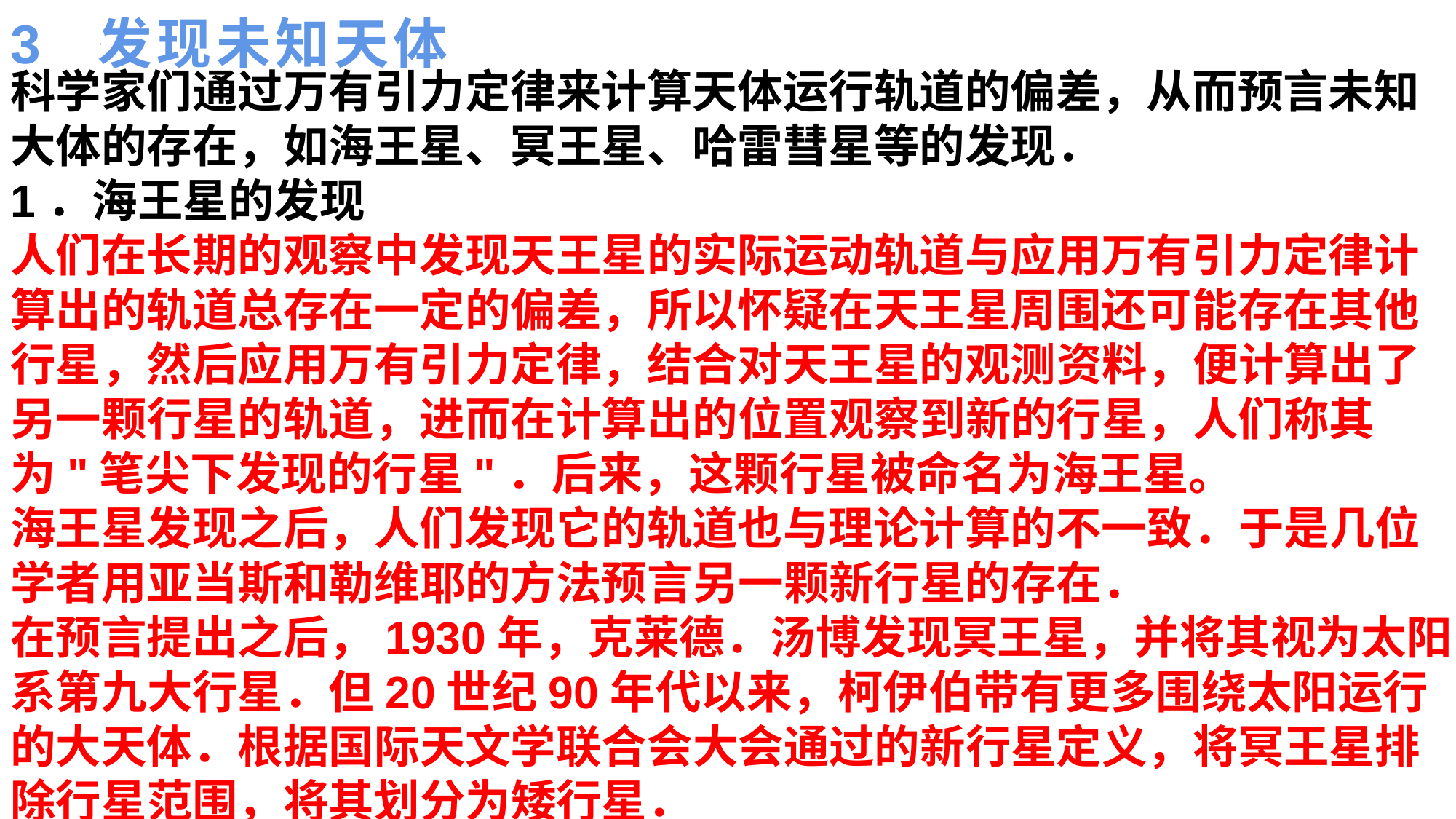

# 3  发现未知天体
科学家们通过万有引力定律来计算天体运行轨道的偏差，从而预言未知大体的存在，如海王星、冥王星、哈雷彗星等的发现．
1．海王星的发现
人们在长期的观察中发现天王星的实际运动轨道与应用万有引力定律计算出的轨道总存在一定的偏差，所以怀疑在天王星周围还可能存在其他行星，然后应用万有引力定律，结合对天王星的观测资料，便计算出了另一颗行星的轨道，进而在计算出的位置观察到新的行星，人们称其为"笔尖下发现的行星"．后来，这颗行星被命名为海王星。
海王星发现之后，人们发现它的轨道也与理论计算的不一致．于是几位学者用亚当斯和勒维耶的方法预言另一颗新行星的存在．
在预言提出之后，1930年，克莱德．汤博发现冥王星，并将其视为太阳系第九大行星．但20世纪90年代以来，柯伊伯带有更多围绕太阳运行的大天体．根据国际天文学联合会大会通过的新行星定义，将冥王星排除行星范围，将其划分为矮行星．